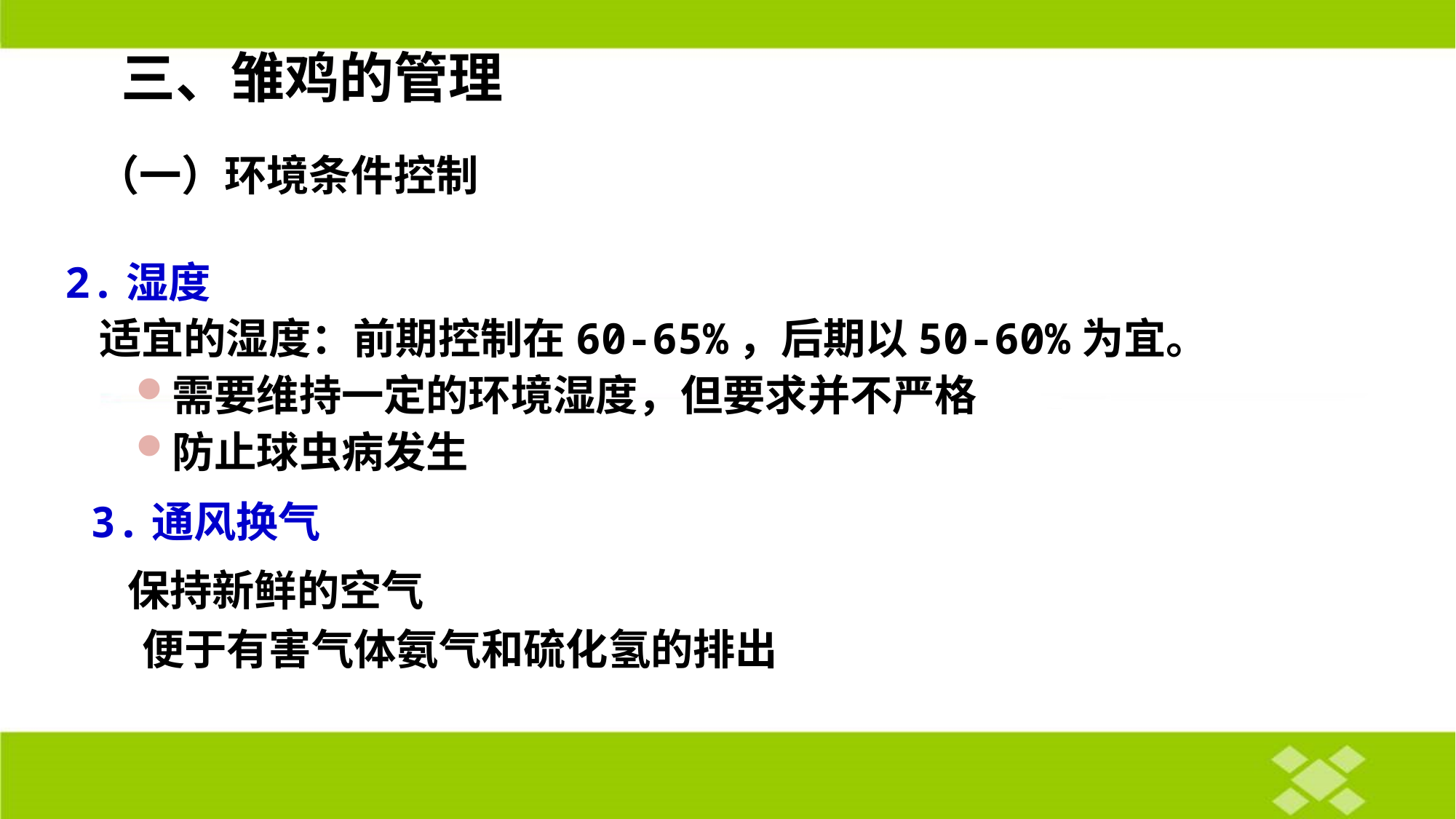

# 三、雏鸡的管理
（一）环境条件控制
2.湿度
适宜的湿度：前期控制在60-65%，后期以50-60%为宜。
需要维持一定的环境湿度，但要求并不严格
防止球虫病发生
 3.通风换气
    保持新鲜的空气
   便于有害气体氨气和硫化氢的排出